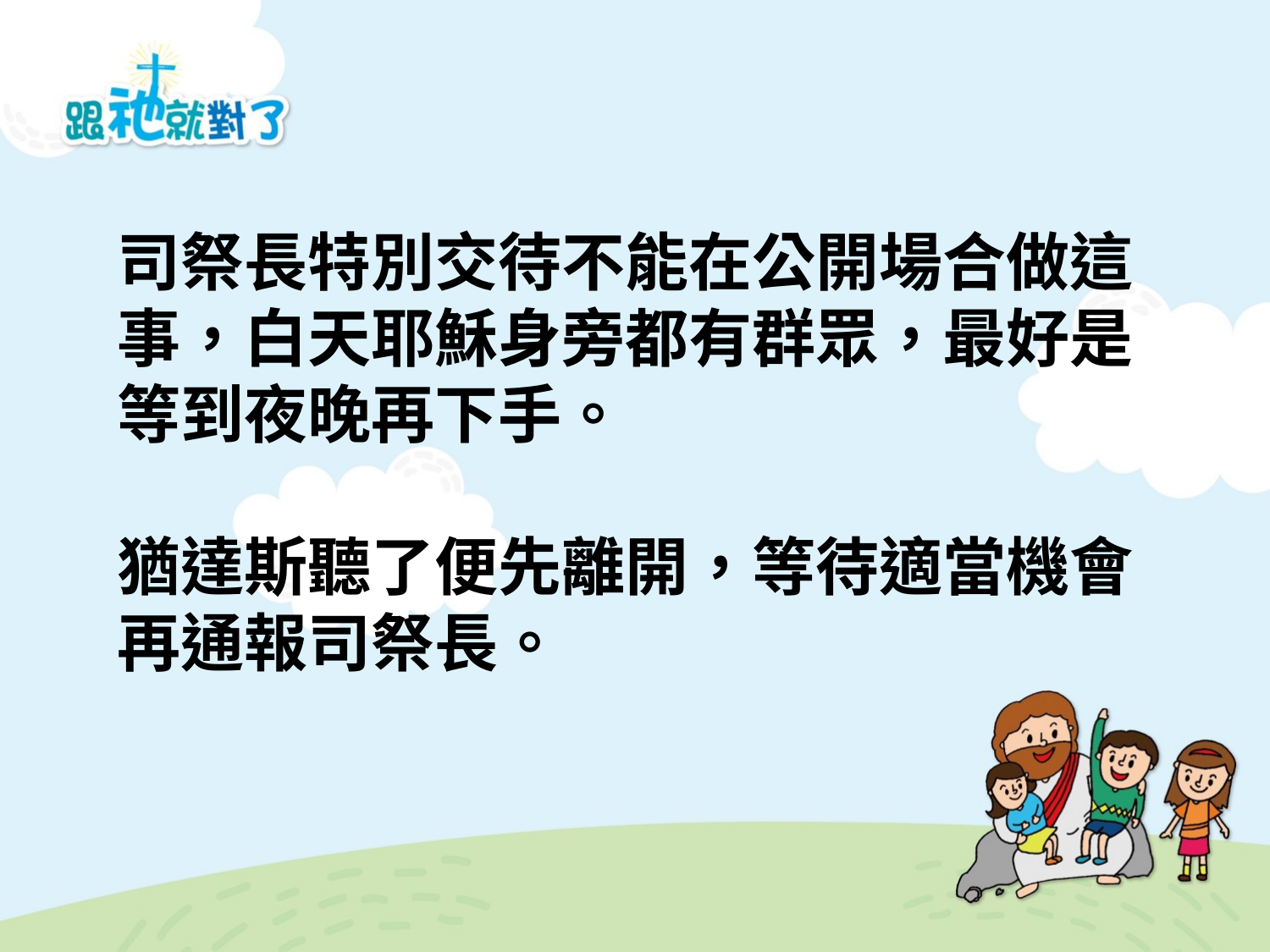

司祭長特別交待不能在公開場合做這事，白天耶穌身旁都有群眾，最好是等到夜晚再下手。

猶達斯聽了便先離開，等待適當機會再通報司祭長。